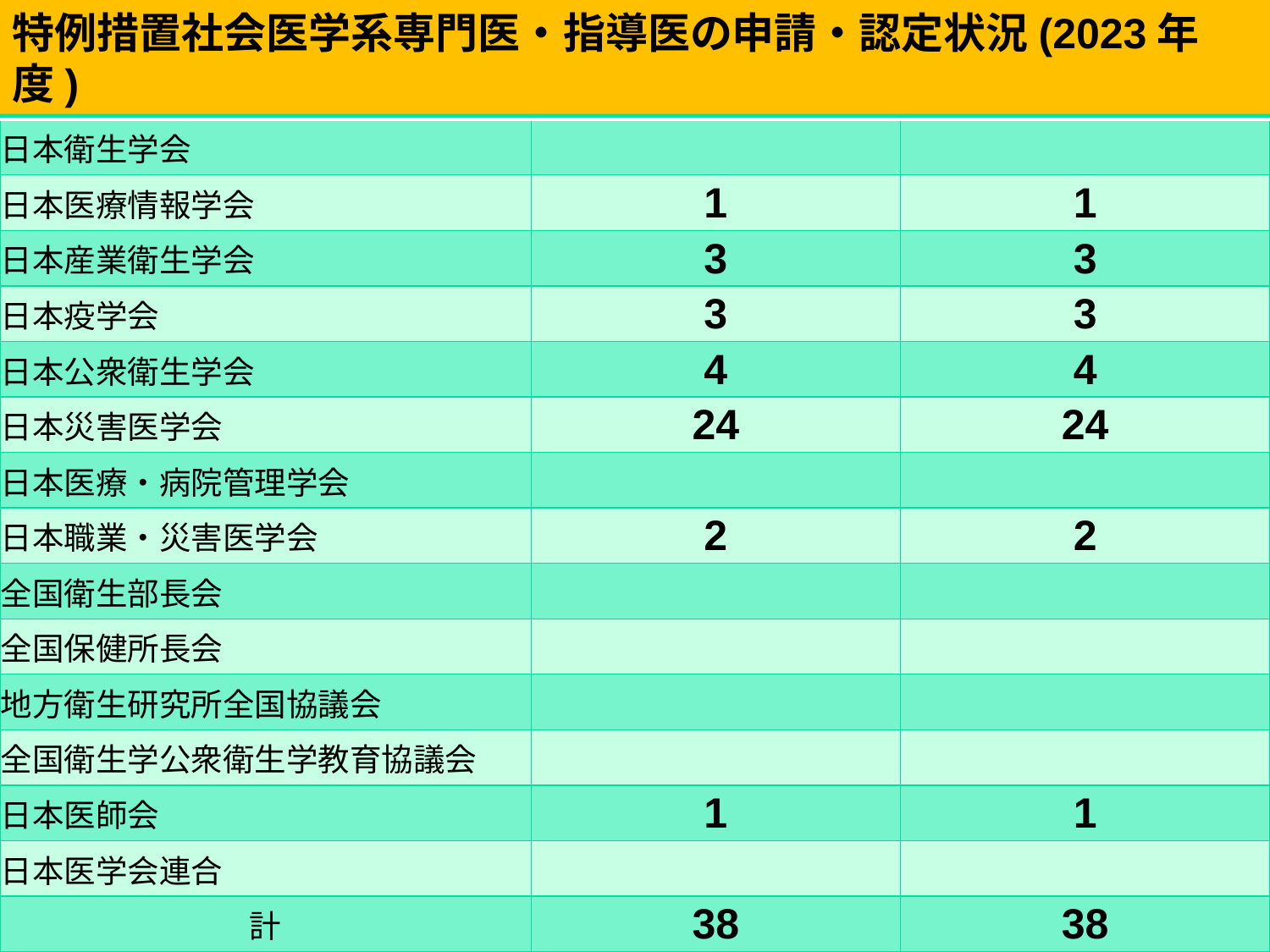

特例措置社会医学系専門医・指導医の申請・認定状況(2023年度)
| 所属学会・団体名 | 申請者 | 認定者 |
| --- | --- | --- |
| 日本衛生学会 |  |  |
| 日本医療情報学会 | 1 | 1 |
| 日本産業衛生学会 | 3 | 3 |
| 日本疫学会 | 3 | 3 |
| 日本公衆衛生学会 | 4 | 4 |
| 日本災害医学会 | 24 | 24 |
| 日本医療・病院管理学会 |  |  |
| 日本職業・災害医学会 | 2 | 2 |
| 全国衛生部長会 |  |  |
| 全国保健所長会 |  |  |
| 地方衛生研究所全国協議会 |  |  |
| 全国衛生学公衆衛生学教育協議会 |  |  |
| 日本医師会 | 1 | 1 |
| 日本医学会連合 |  |  |
| 計 | 38 | 38 |